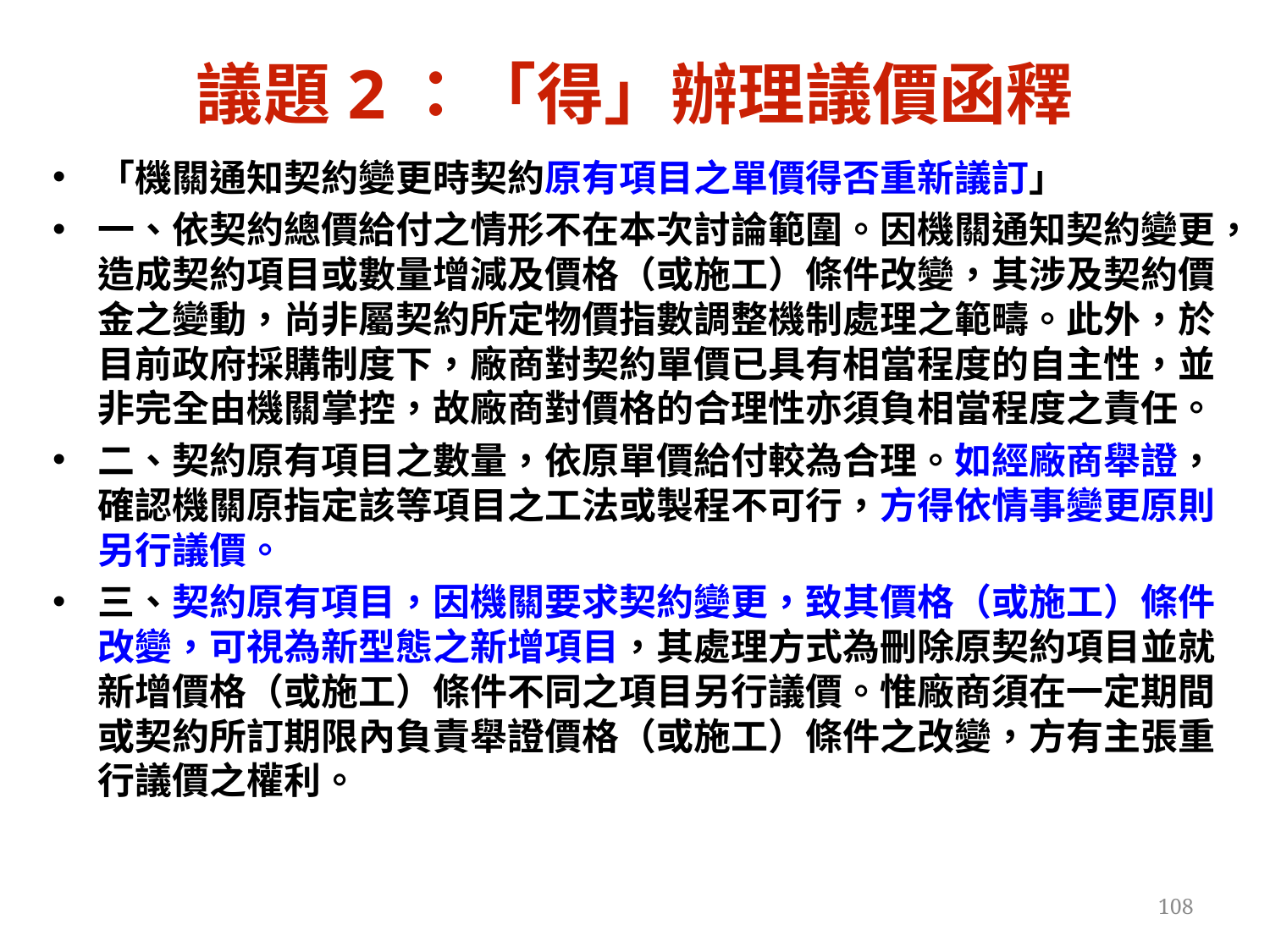

議題2：「得」辦理議價函釋
「機關通知契約變更時契約原有項目之單價得否重新議訂」
一、依契約總價給付之情形不在本次討論範圍。因機關通知契約變更，造成契約項目或數量增減及價格（或施工）條件改變，其涉及契約價金之變動，尚非屬契約所定物價指數調整機制處理之範疇。此外，於目前政府採購制度下，廠商對契約單價已具有相當程度的自主性，並非完全由機關掌控，故廠商對價格的合理性亦須負相當程度之責任。
二、契約原有項目之數量，依原單價給付較為合理。如經廠商舉證，確認機關原指定該等項目之工法或製程不可行，方得依情事變更原則另行議價。
三、契約原有項目，因機關要求契約變更，致其價格（或施工）條件改變，可視為新型態之新增項目，其處理方式為刪除原契約項目並就新增價格（或施工）條件不同之項目另行議價。惟廠商須在一定期間或契約所訂期限內負責舉證價格（或施工）條件之改變，方有主張重行議價之權利。
108